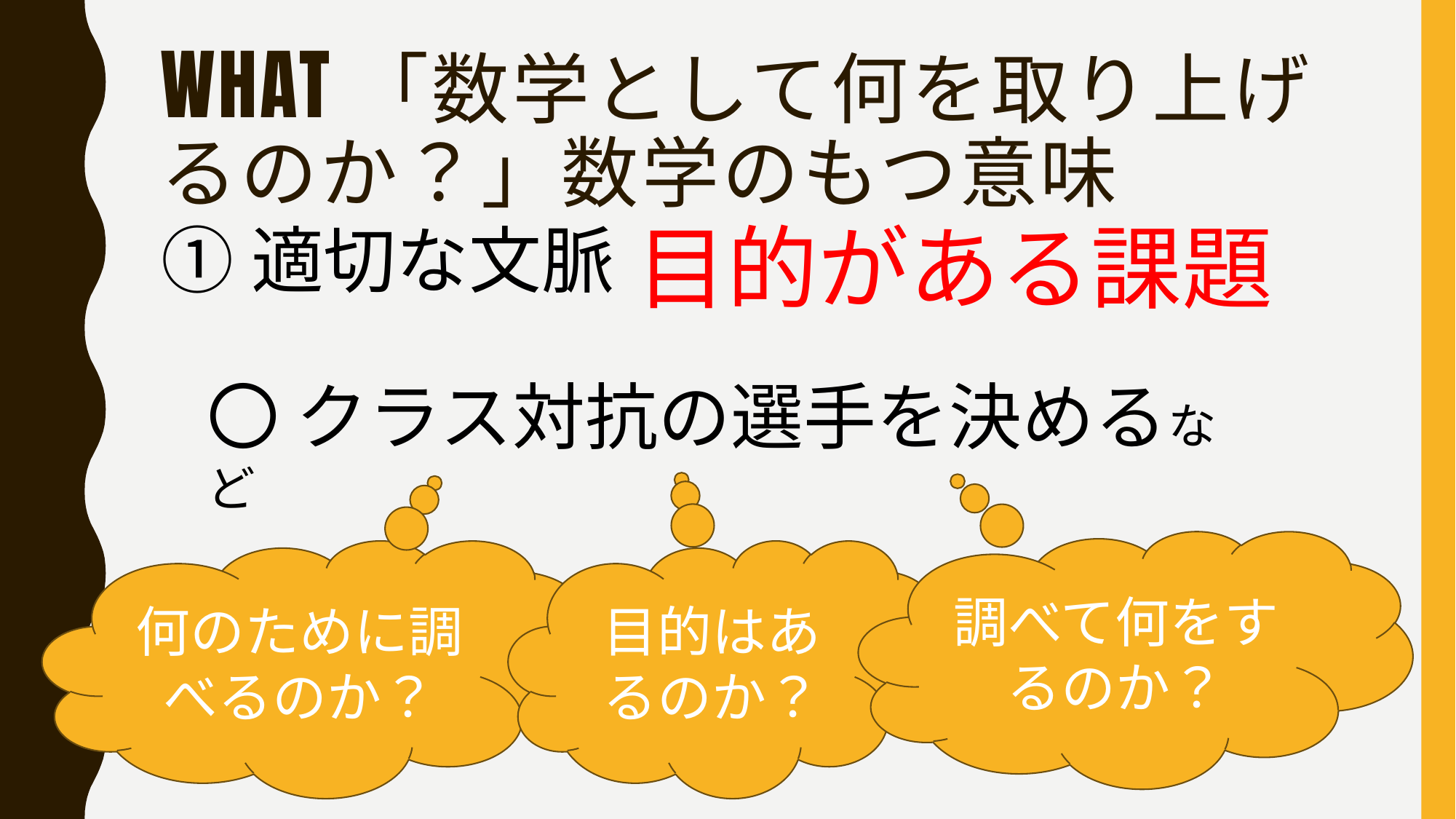

# WHAT「数学として何を取り上げるのか？」数学のもつ意味
目的がある課題
①適切な文脈
〇 クラス対抗の選手を決めるなど
調べて何をするのか？
何のために調べるのか？
目的はあるのか？